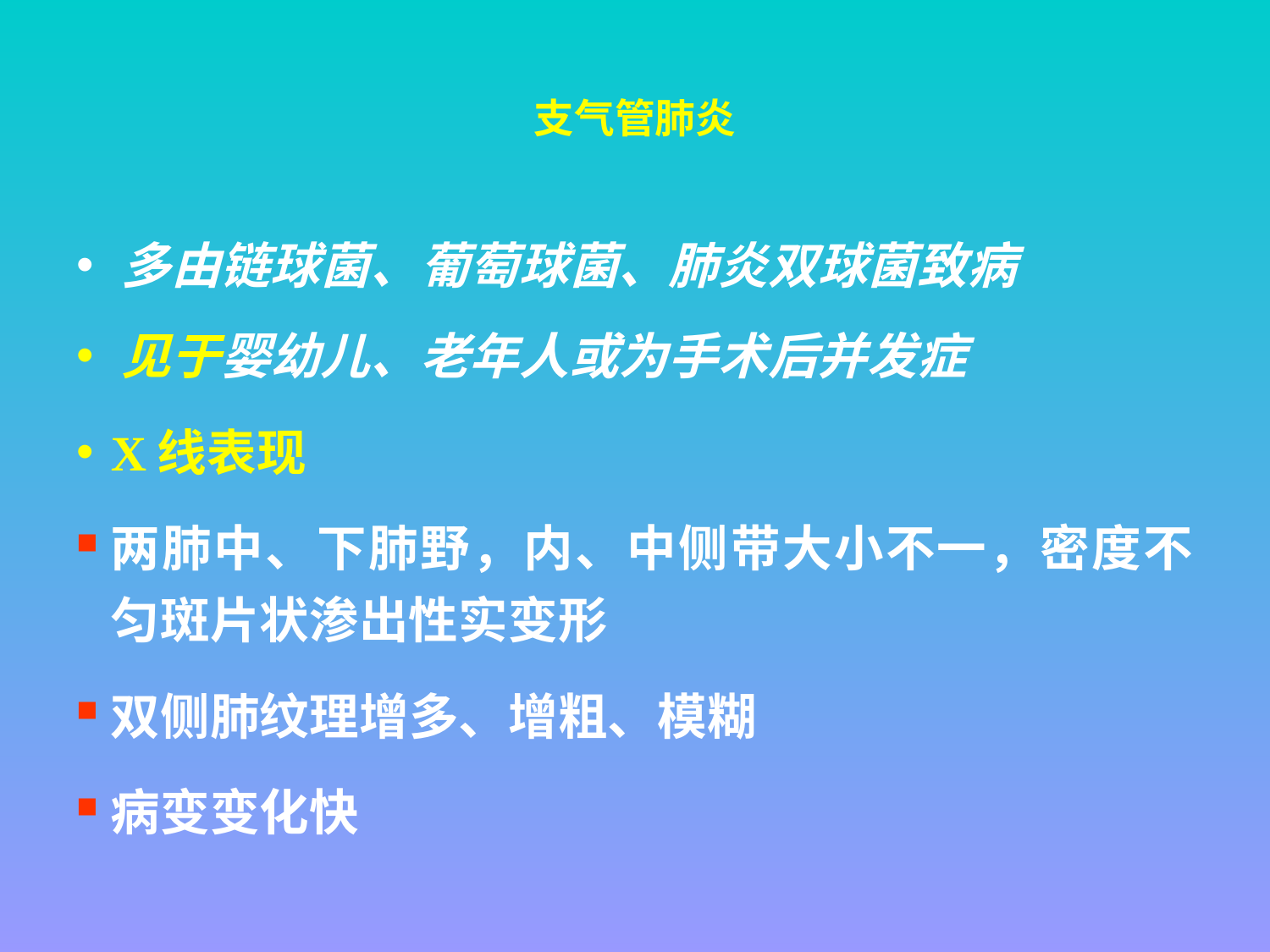

# 支气管肺炎
多由链球菌、葡萄球菌、肺炎双球菌致病
见于婴幼儿、老年人或为手术后并发症
X线表现
两肺中、下肺野，内、中侧带大小不一，密度不匀斑片状渗出性实变形
双侧肺纹理增多、增粗、模糊
病变变化快